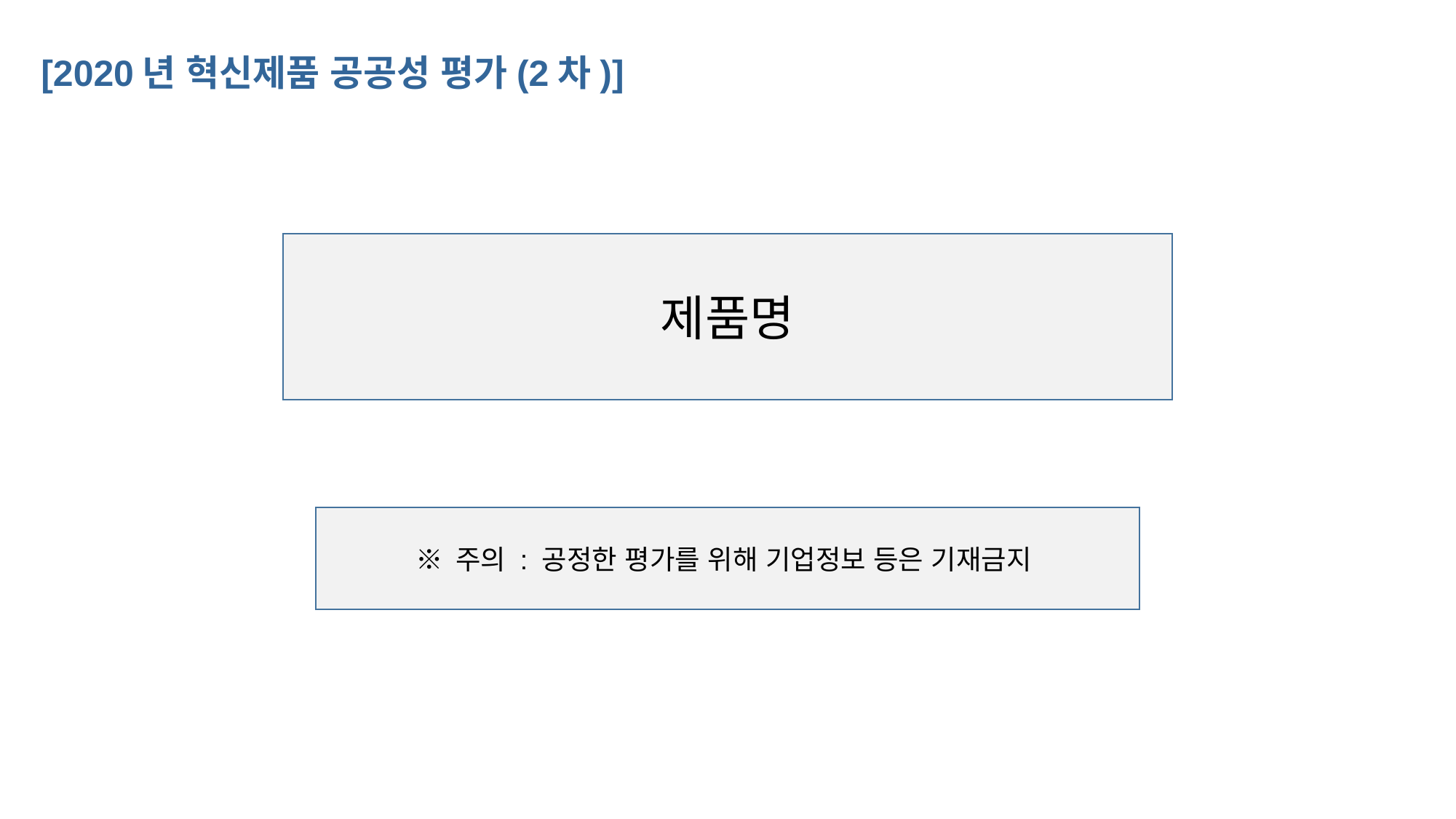

[2020년 혁신제품 공공성 평가(2차)]
제품명
※ 주의 : 공정한 평가를 위해 기업정보 등은 기재금지